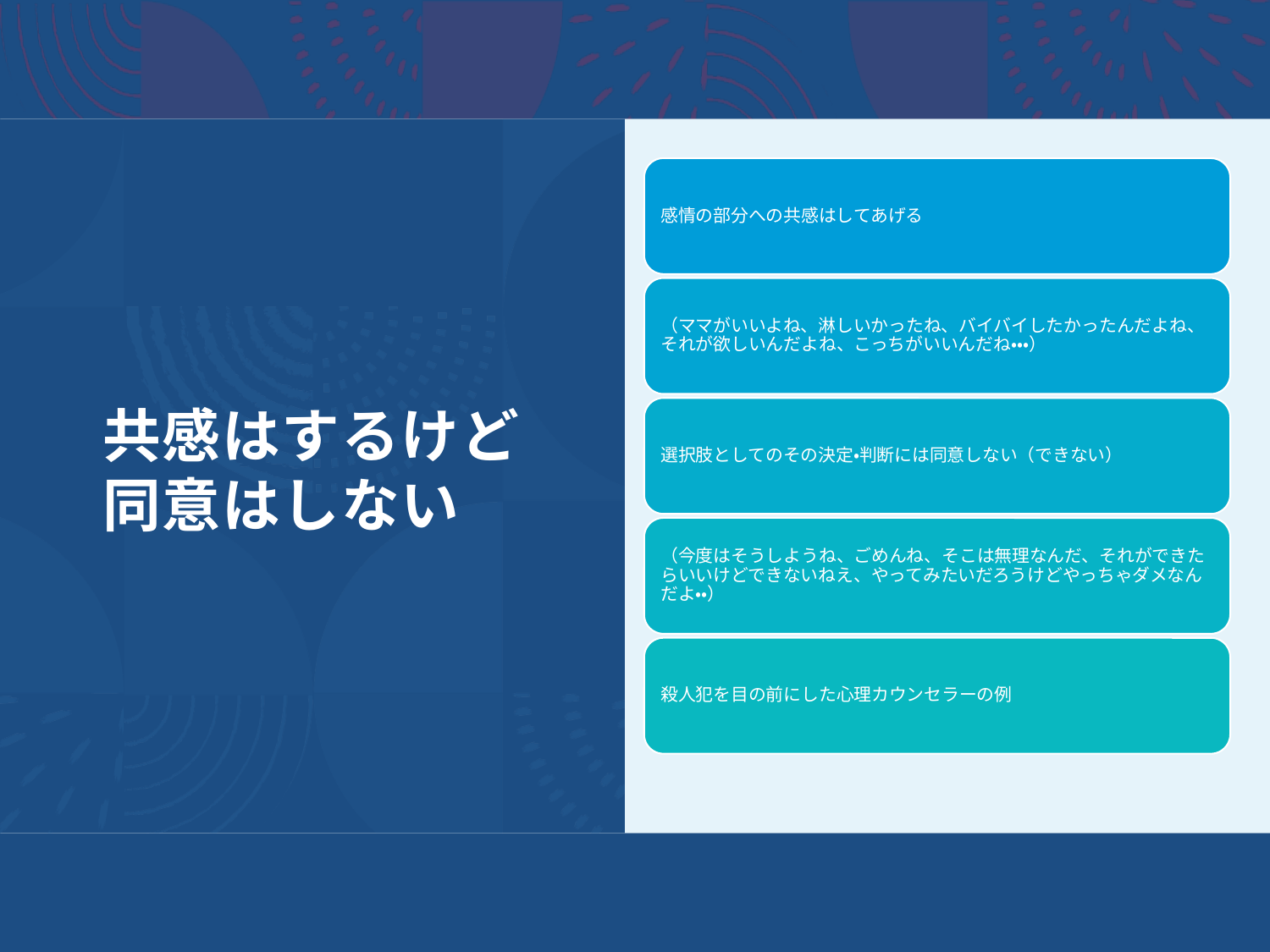

感情の部分への共感はしてあげる
（ママがいいよね、淋しいかったね、バイバイしたかったんだよね、それが欲しいんだよね、こっちがいいんだね・・・）
選択肢としてのその決定・判断には同意しない（できない）
（今度はそうしようね、ごめんね、そこは無理なんだ、それができたらいいけどできないねえ、やってみたいだろうけどやっちゃダメなんだよ・・）
殺人犯を目の前にした心理カウンセラーの例
# 共感はするけど同意はしない